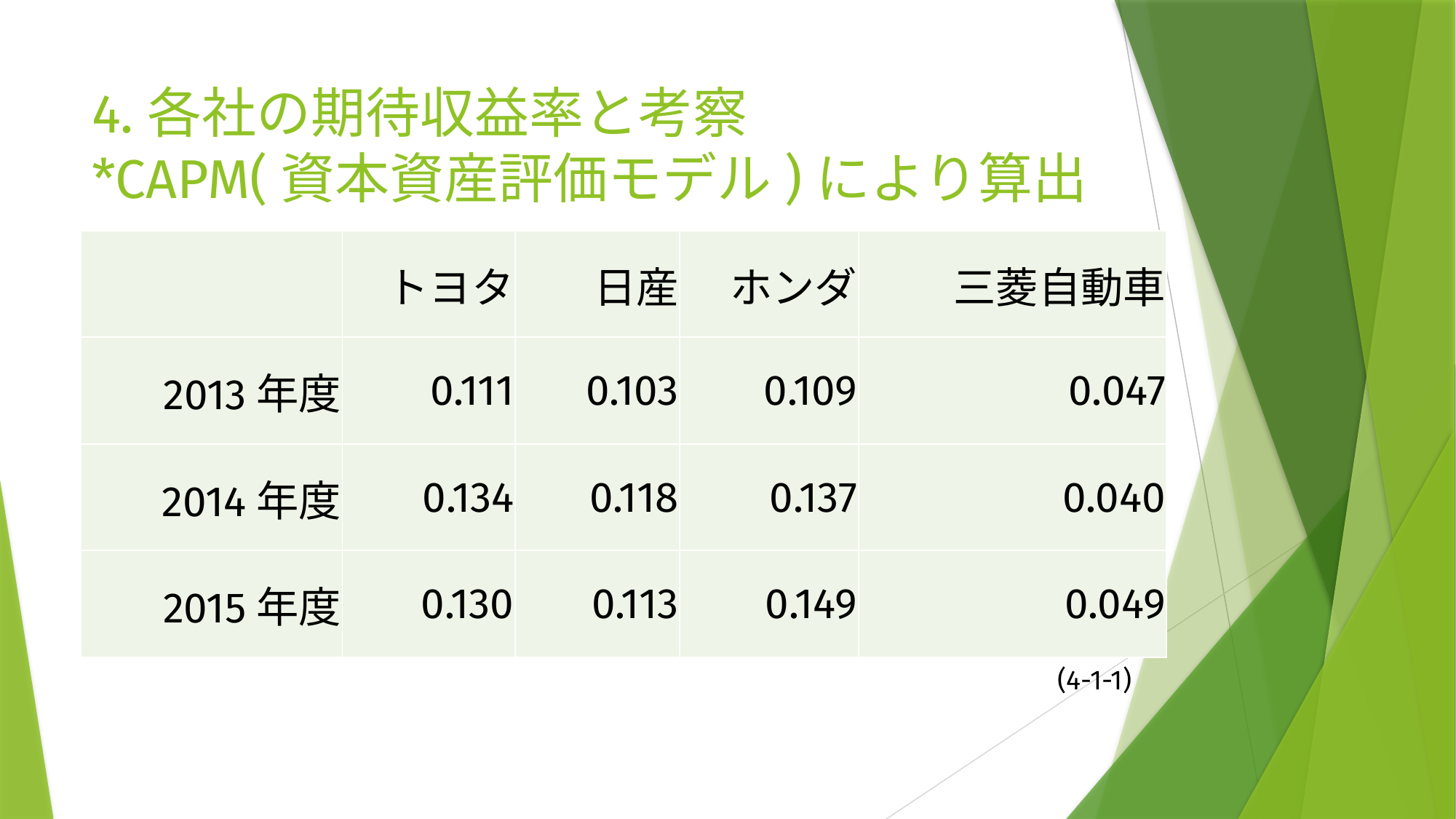

# 4.各社の期待収益率と考察 *CAPM(資本資産評価モデル)により算出
|  | トヨタ | 日産 | ホンダ | 三菱自動車 |
| --- | --- | --- | --- | --- |
| 2013年度 | 0.111 | 0.103 | 0.109 | 0.047 |
| 2014年度 | 0.134 | 0.118 | 0.137 | 0.040 |
| 2015年度 | 0.130 | 0.113 | 0.149 | 0.049 |
(4-1-1)